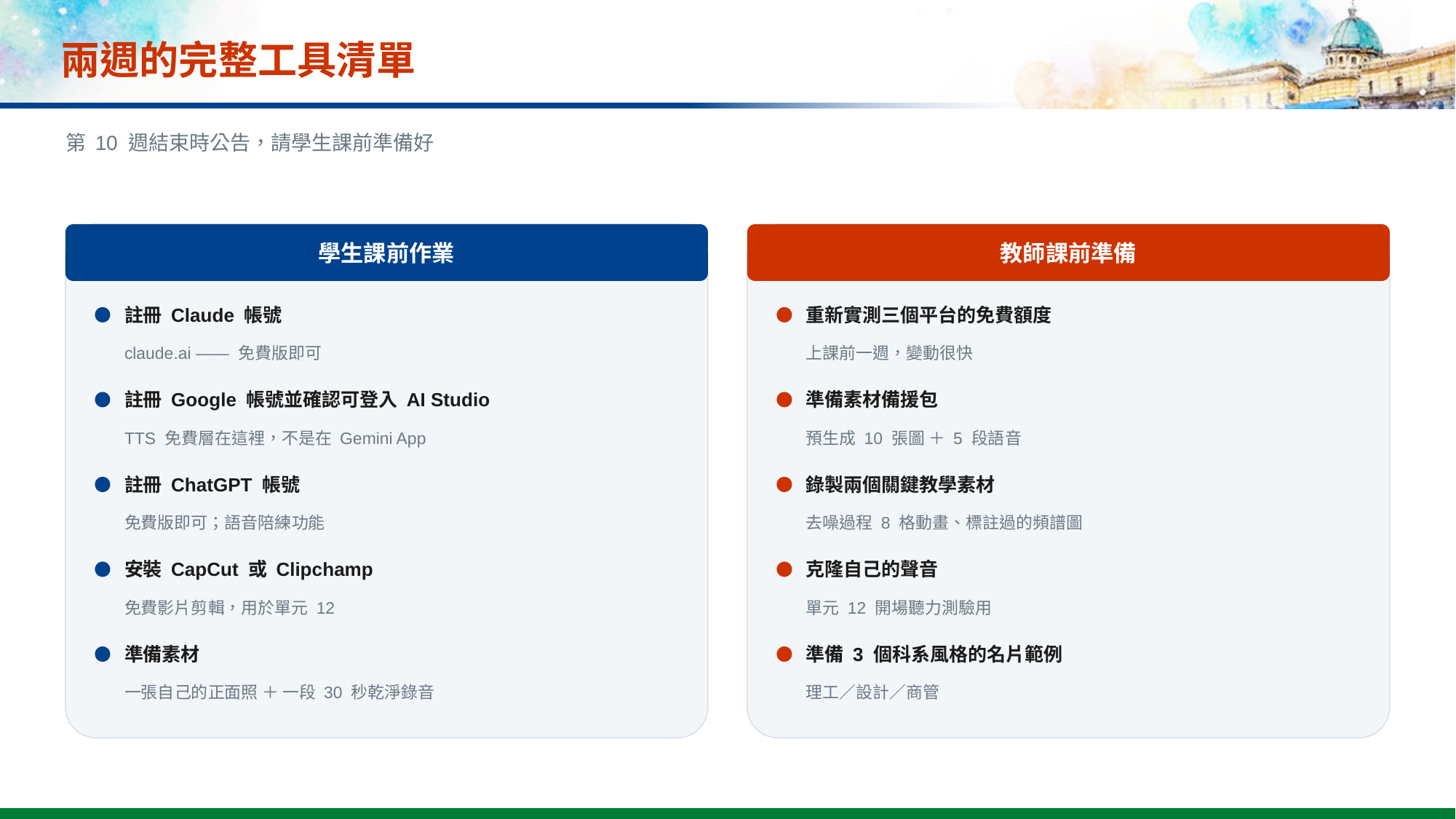

# 兩週的完整工具清單
第 10 週結束時公告，請學生課前準備好

學生課前作業

教師課前準備
註冊 Claude 帳號
重新實測三個平台的免費額度

claude.ai —— 免費版即可
上課前一週，變動很快
註冊 Google 帳號並確認可登入 AI Studio
準備素材備援包

TTS 免費層在這裡，不是在 Gemini App
預生成 10 張圖 ＋ 5 段語音
註冊 ChatGPT 帳號
錄製兩個關鍵教學素材

免費版即可；語音陪練功能
去噪過程 8 格動畫、標註過的頻譜圖
安裝 CapCut 或 Clipchamp
克隆自己的聲音

免費影片剪輯，用於單元 12
單元 12 開場聽力測驗用
準備素材
準備 3 個科系風格的名片範例

一張自己的正面照 ＋ 一段 30 秒乾淨錄音
理工／設計／商管